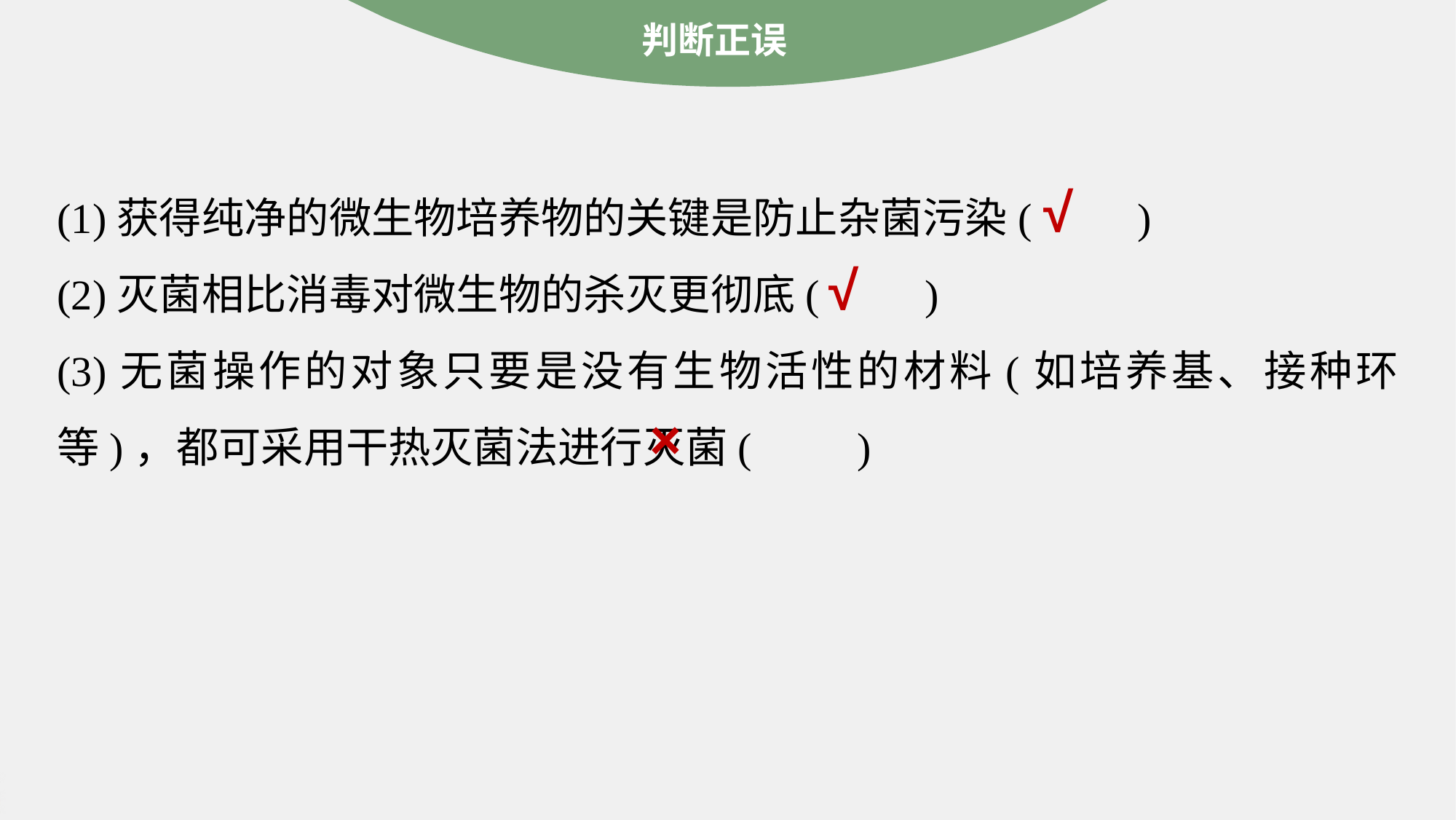

判断正误
(1)获得纯净的微生物培养物的关键是防止杂菌污染(　　)
(2)灭菌相比消毒对微生物的杀灭更彻底(　　)
(3)无菌操作的对象只要是没有生物活性的材料(如培养基、接种环等)，都可采用干热灭菌法进行灭菌(　　)
√
√
×